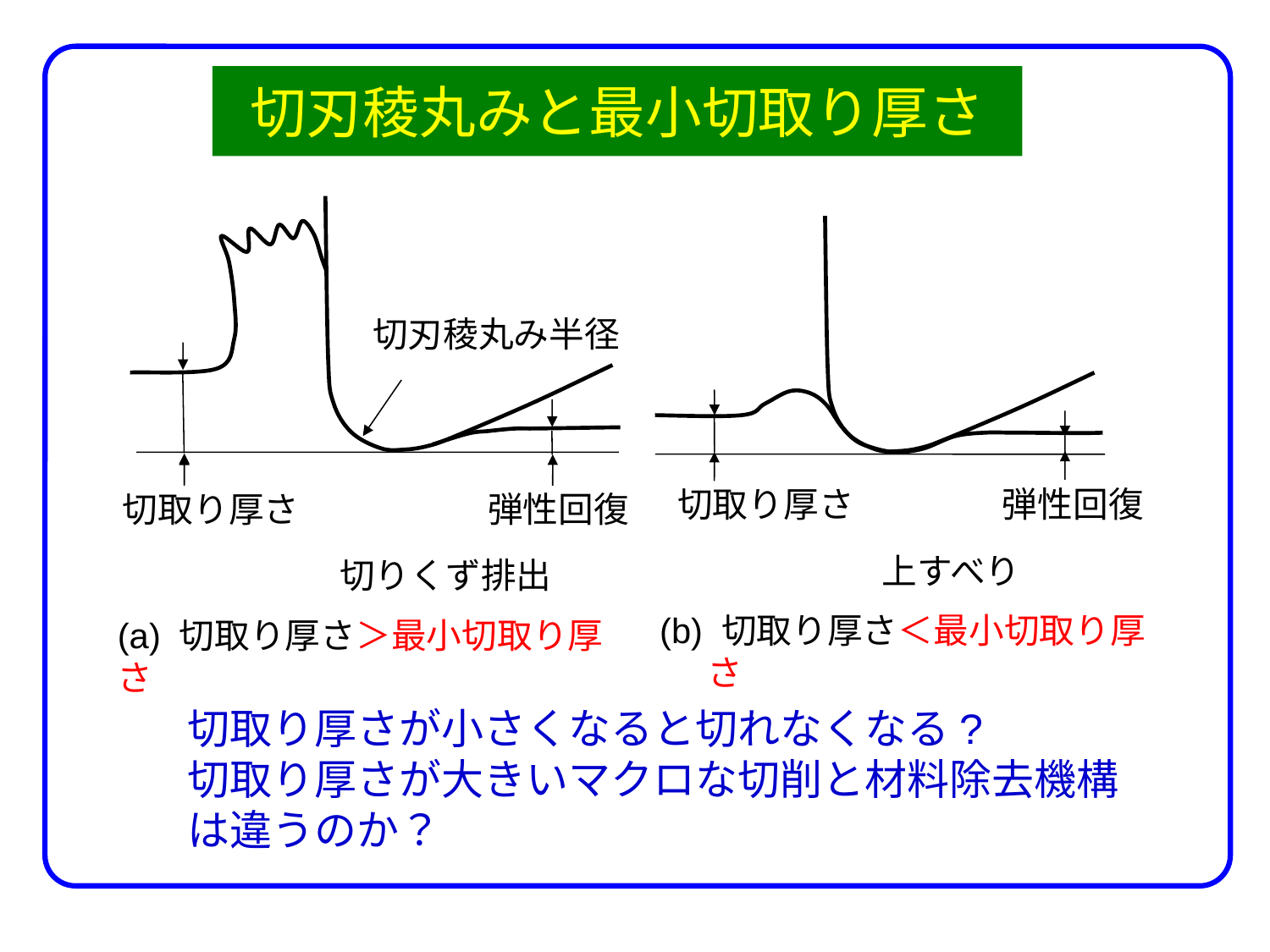

# 切刃稜丸みと最小切取り厚さ

切刃稜丸み半径
切取り厚さ
弾性回復

切取り厚さ
弾性回復
　　　　　　　上すべり
(b) 切取り厚さ＜最小切取り厚さ
　　　　　　　切りくず排出
(a) 切取り厚さ＞最小切取り厚さ
切取り厚さが小さくなると切れなくなる?
切取り厚さが大きいマクロな切削と材料除去機構は違うのか？